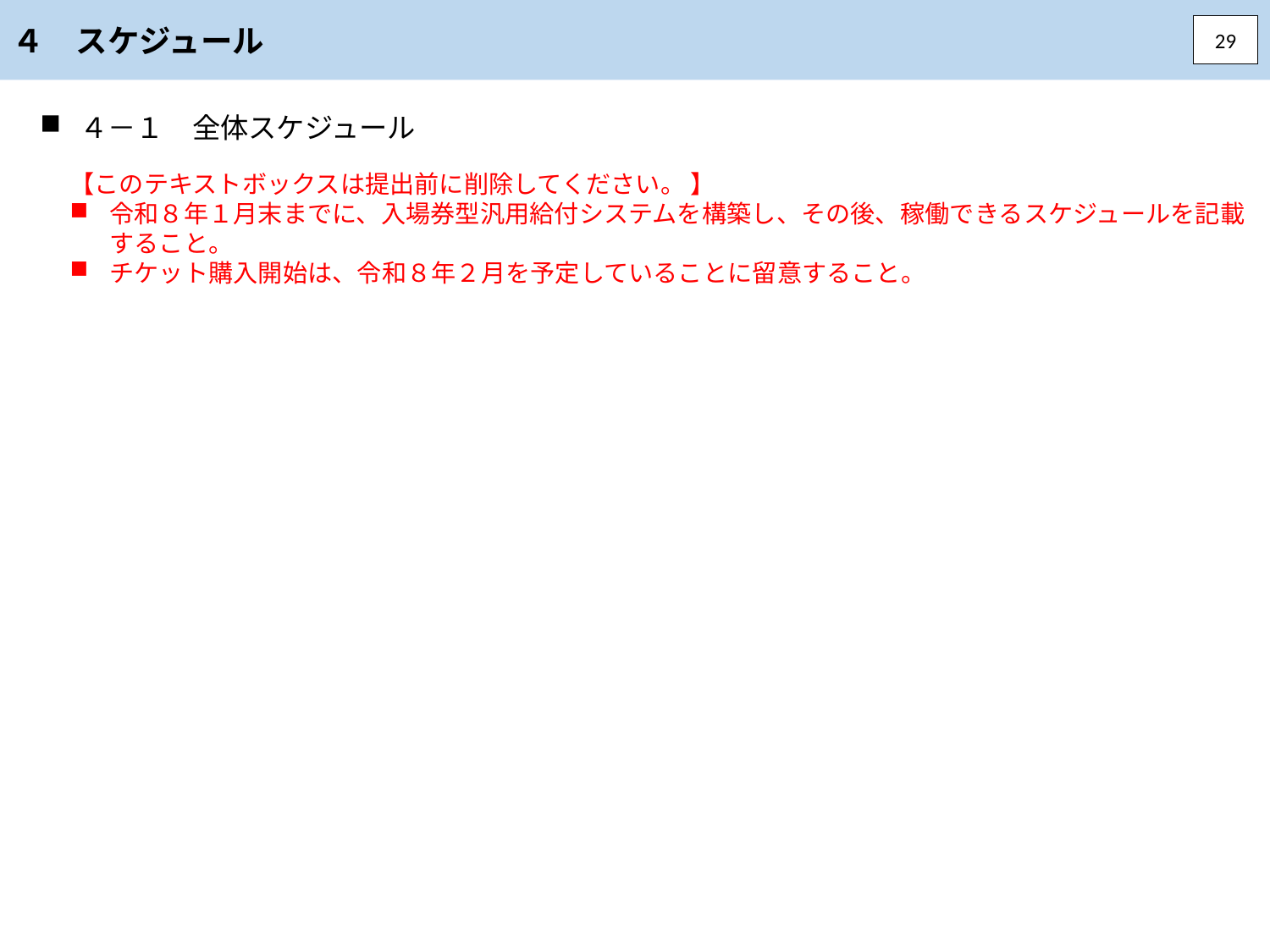

４　スケジュール
29
４－１　全体スケジュール
【このテキストボックスは提出前に削除してください。 】
令和８年１月末までに、入場券型汎用給付システムを構築し、その後、稼働できるスケジュールを記載すること。
チケット購入開始は、令和８年２月を予定していることに留意すること。